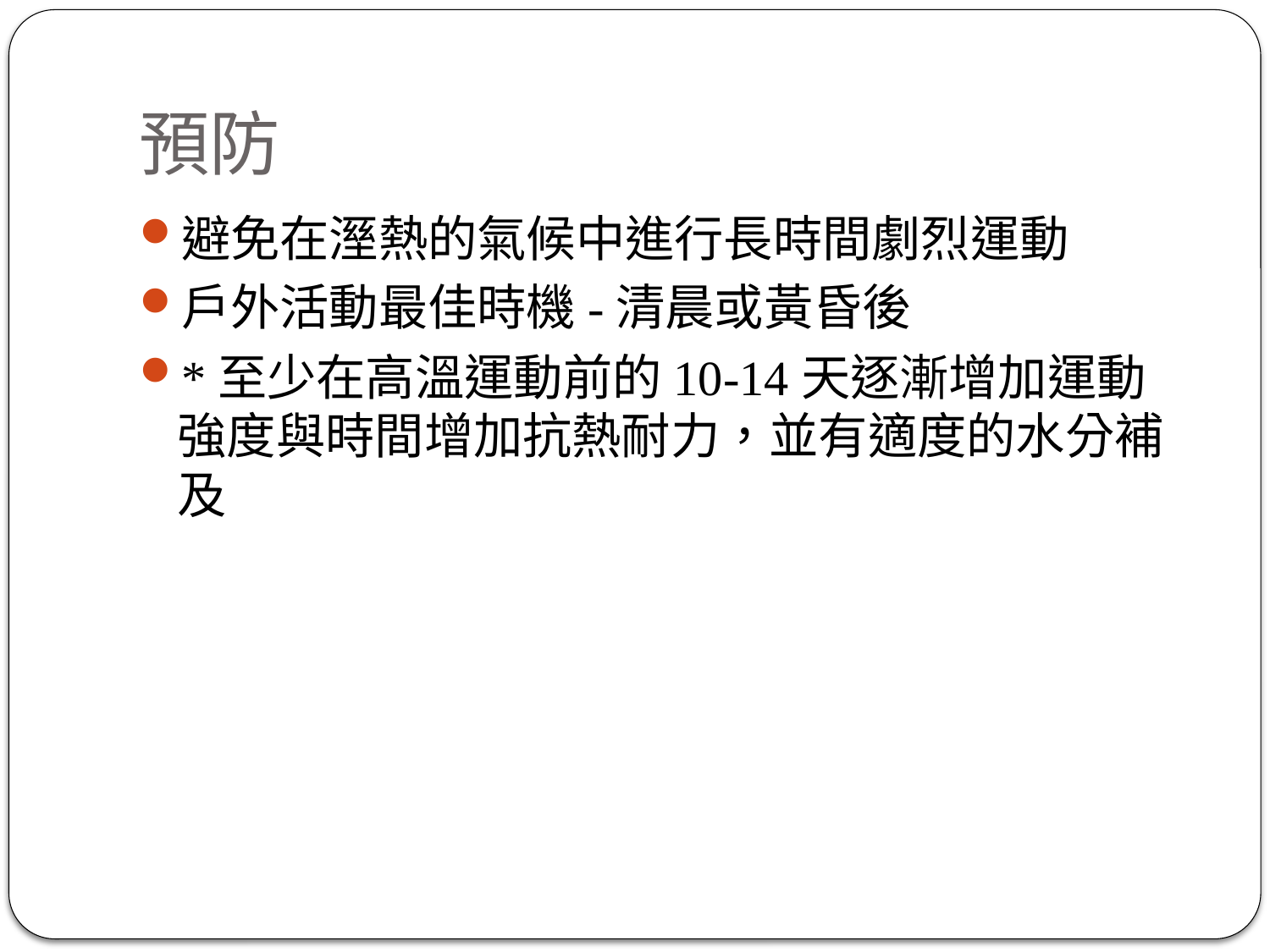

# 預防
避免在溼熱的氣候中進行長時間劇烈運動
戶外活動最佳時機-清晨或黃昏後
*至少在高溫運動前的10-14天逐漸增加運動強度與時間增加抗熱耐力，並有適度的水分補及